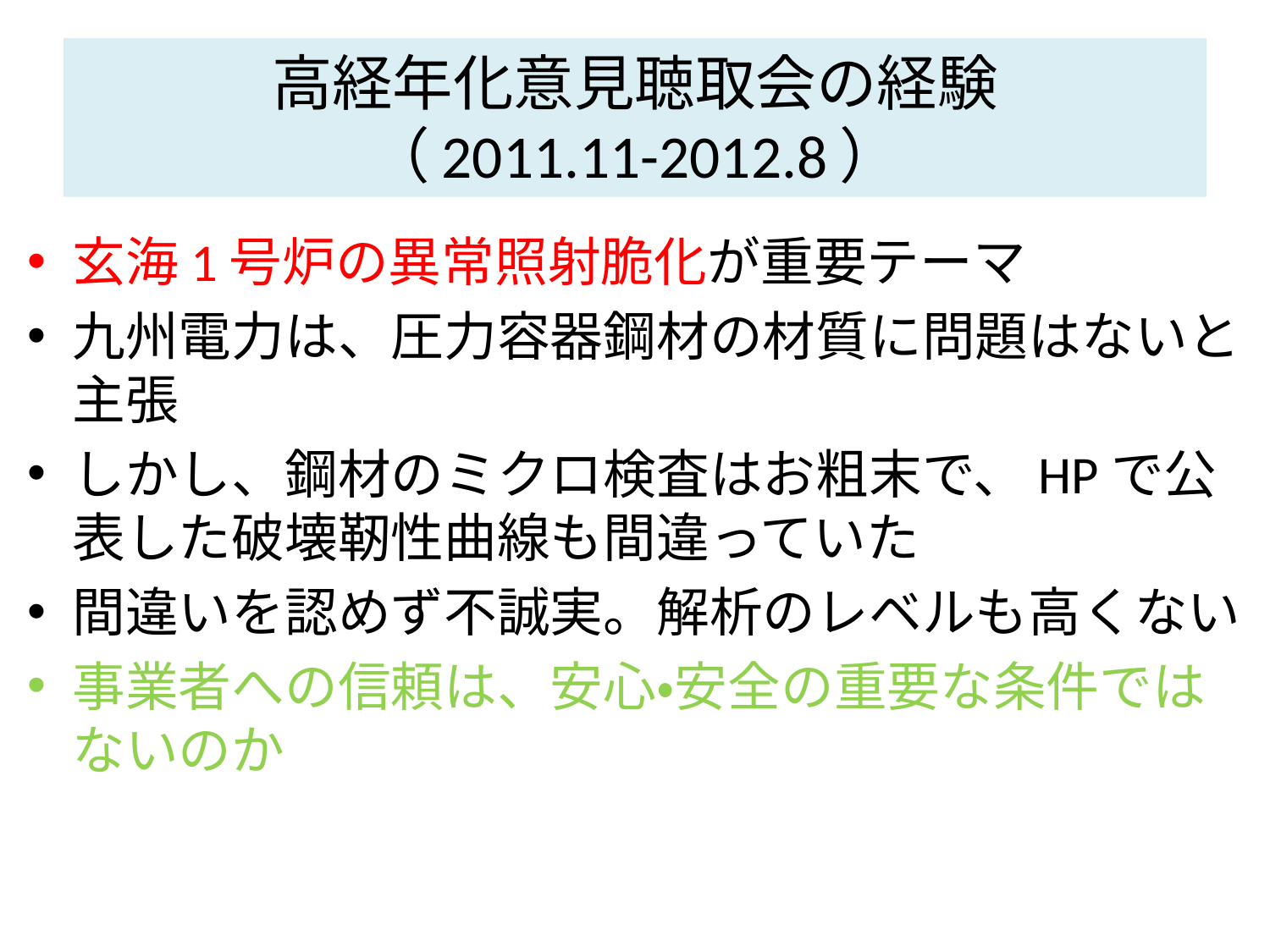

# 高経年化意見聴取会の経験 （2011.11-2012.8）
玄海1号炉の異常照射脆化が重要テーマ
九州電力は、圧力容器鋼材の材質に問題はないと主張
しかし、鋼材のミクロ検査はお粗末で、HPで公表した破壊靭性曲線も間違っていた
間違いを認めず不誠実。解析のレベルも高くない
事業者への信頼は、安心・安全の重要な条件ではないのか